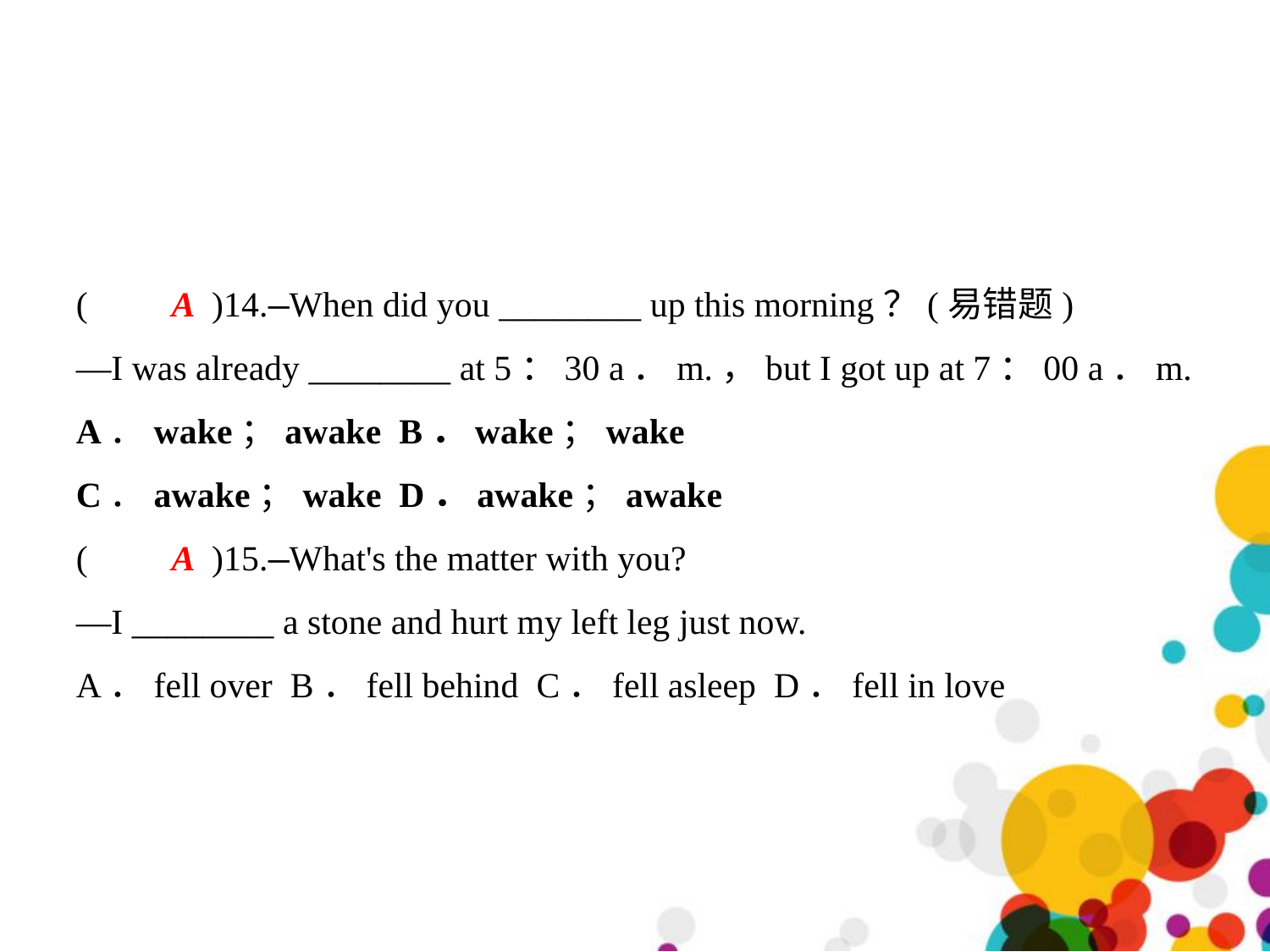

( 	 )14.—When did you ________ up this morning？(易错题)
—I was already ________ at 5：30 a．m.，but I got up at 7：00 a．m.
A．wake；awake  B．wake；wake
C．awake；wake  D．awake；awake
( 	 )15.—What's the matter with you?
—I ________ a stone and hurt my left leg just now.
A．fell over  B．fell behind  C．fell asleep  D．fell in love
A
A